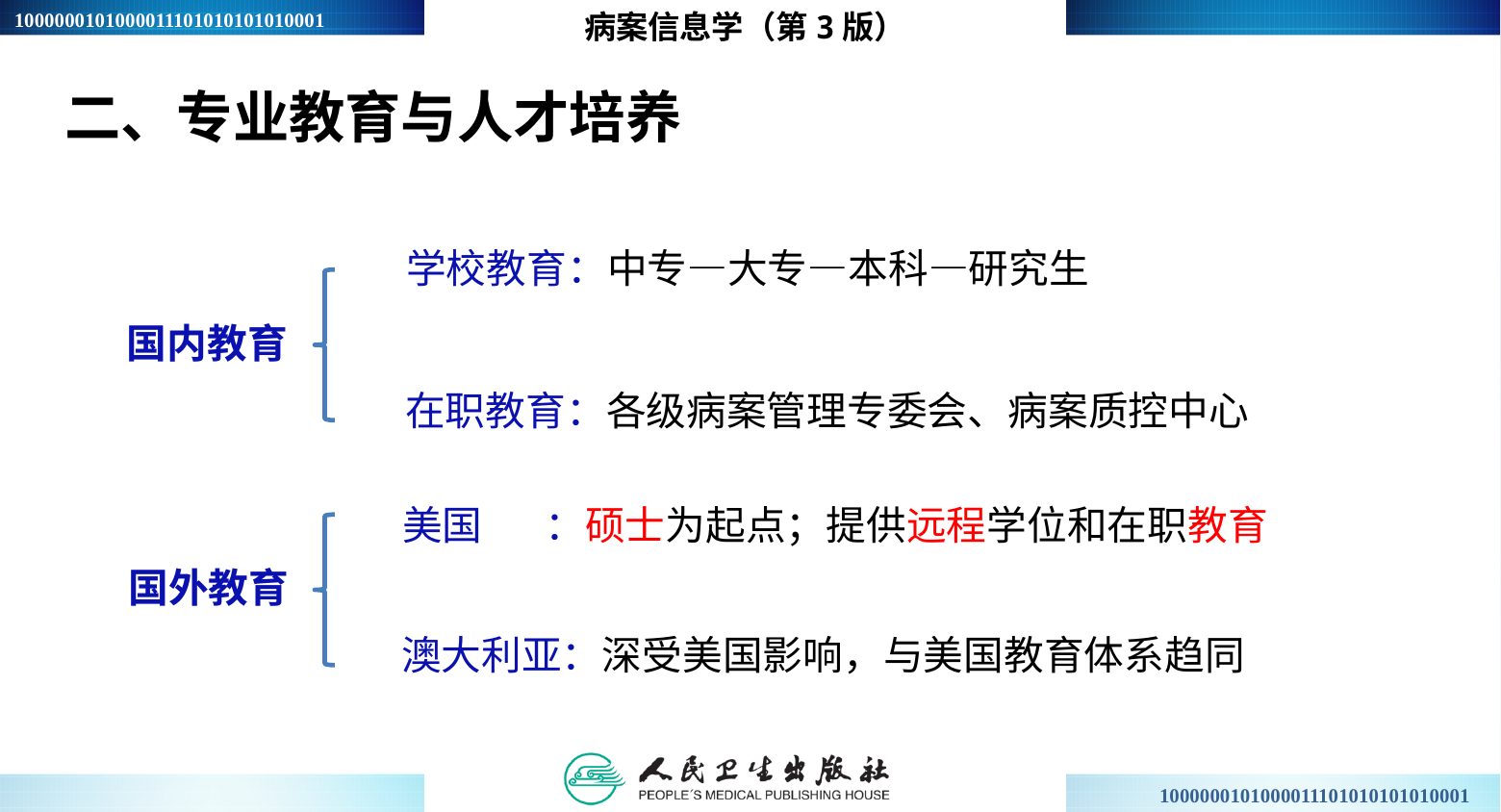

病案信息学（第3版）
二、专业教育与人才培养
学校教育：中专—大专—本科—研究生

国内教育
在职教育：各级病案管理专委会、病案质控中心
美国       ：硕士为起点；提供远程学位和在职教育

国外教育
澳大利亚：深受美国影响，与美国教育体系趋同